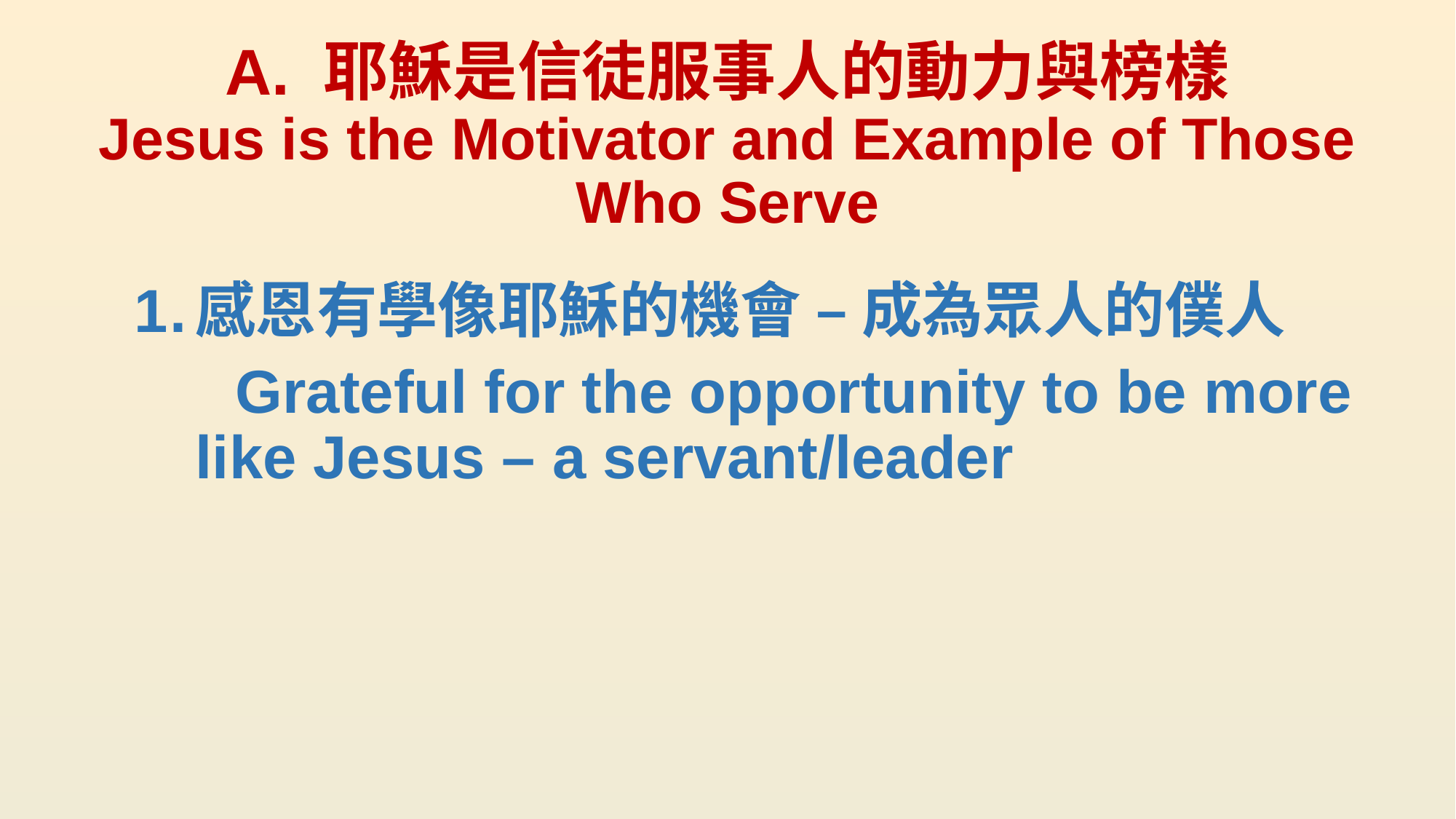

# A. 耶穌是信徒服事人的動力與榜樣 Jesus is the Motivator and Example of Those Who Serve
感恩有學像耶穌的機會 – 成為眾人的僕人
      Grateful for the opportunity to be more like Jesus – a servant/leader